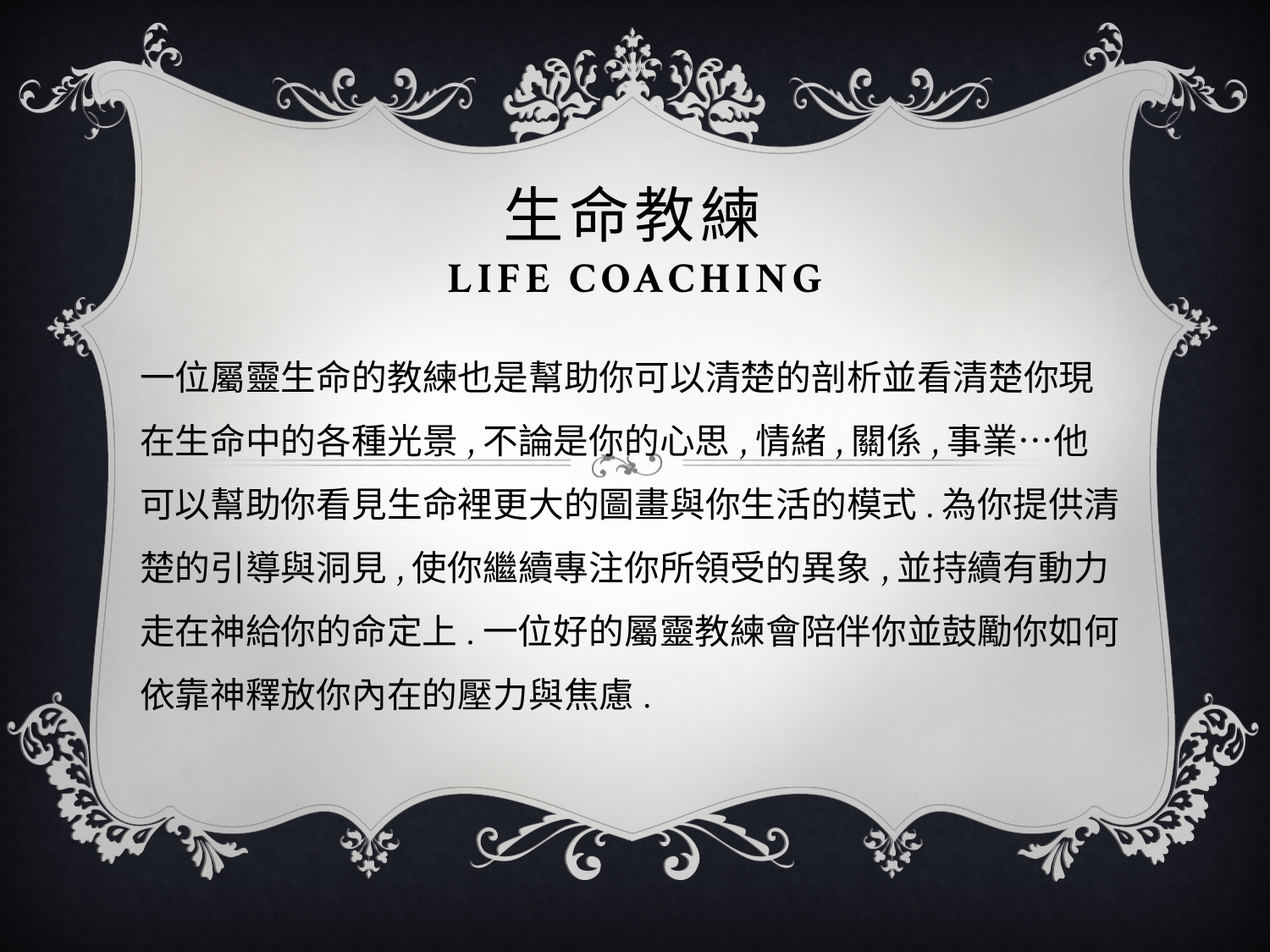

# 生命教練 Life coaching
一位屬靈生命的教練也是幫助你可以清楚的剖析並看清楚你現在生命中的各種光景,不論是你的心思,情緒,關係,事業…他可以幫助你看見生命裡更大的圖畫與你生活的模式.為你提供清楚的引導與洞見,使你繼續專注你所領受的異象,並持續有動力走在神給你的命定上.一位好的屬靈教練會陪伴你並鼓勵你如何依靠神釋放你內在的壓力與焦慮.